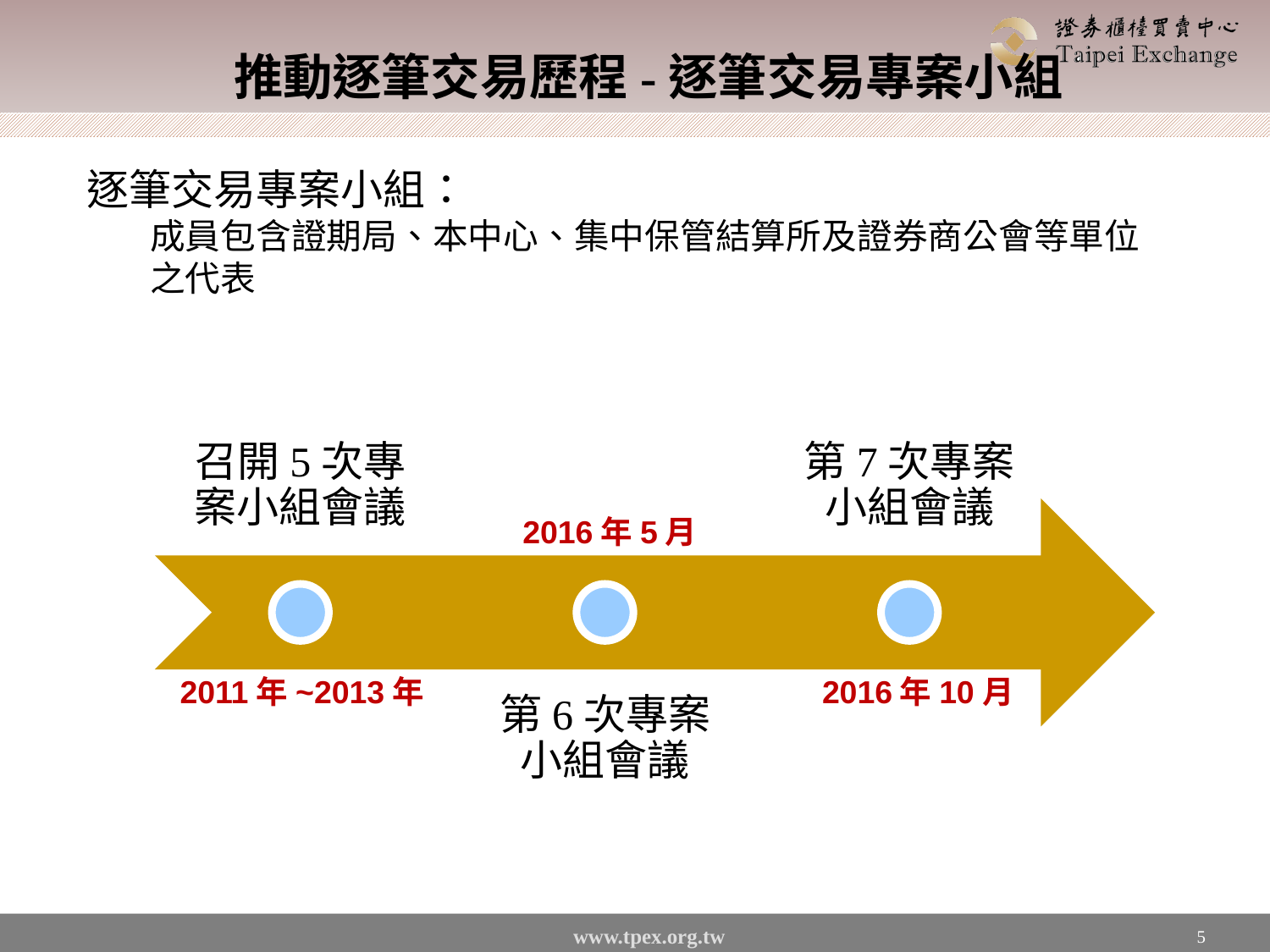

# 推動逐筆交易歷程-逐筆交易專案小組
逐筆交易專案小組：
成員包含證期局、本中心、集中保管結算所及證券商公會等單位之代表
召開5次專案小組會議
第6次專案小組會議
第7次專案小組會議
2016年5月
2011年~2013年
2016年10月
5